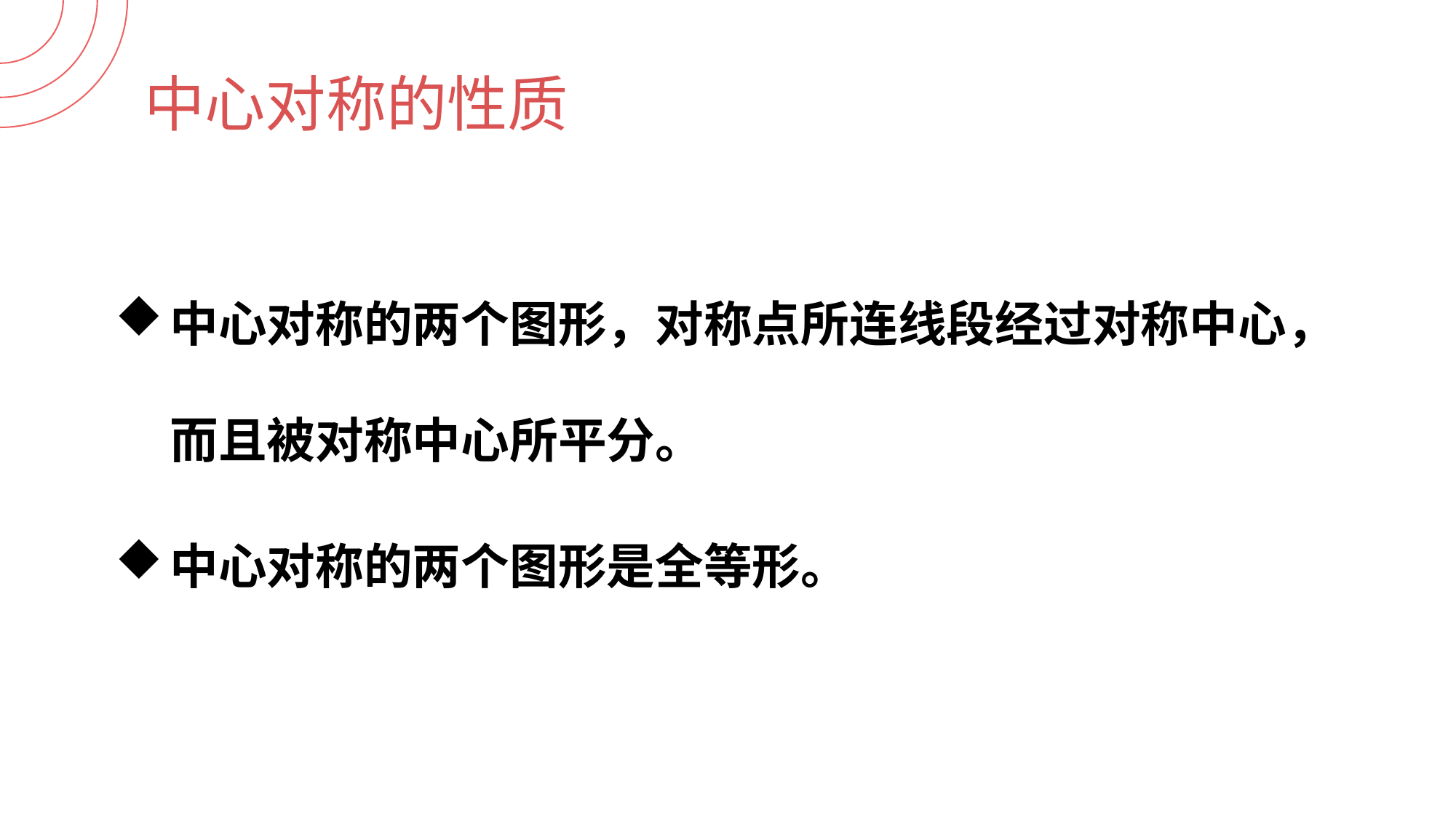

中心对称的性质
中心对称的两个图形，对称点所连线段经过对称中心，而且被对称中心所平分。
中心对称的两个图形是全等形。